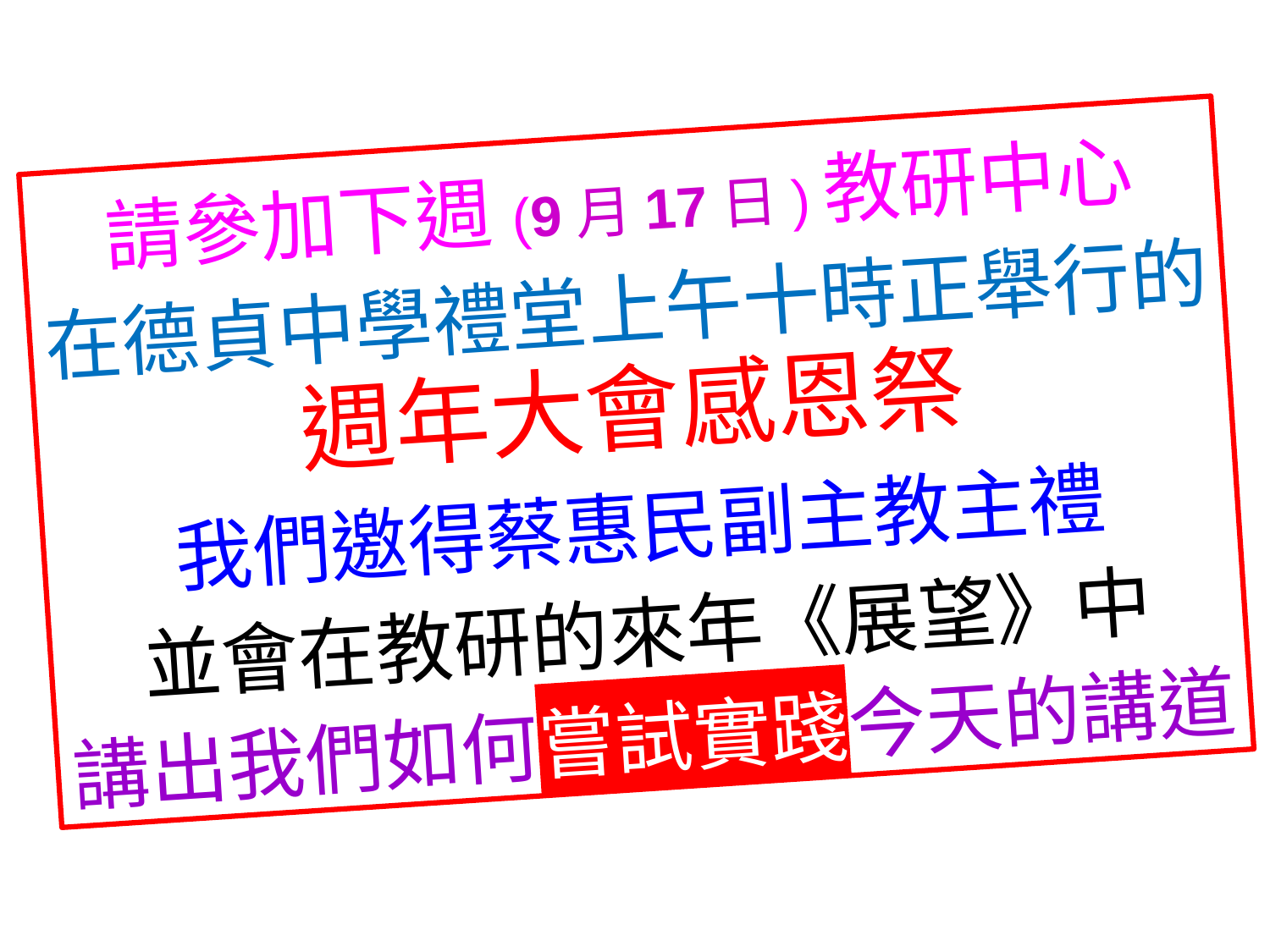

請參加下週(9月17日)教研中心
在德貞中學禮堂上午十時正舉行的
週年大會感恩祭
我們邀得蔡惠民副主教主禮
並會在教研的來年《展望》中
講出我們如何嘗試實踐今天的講道